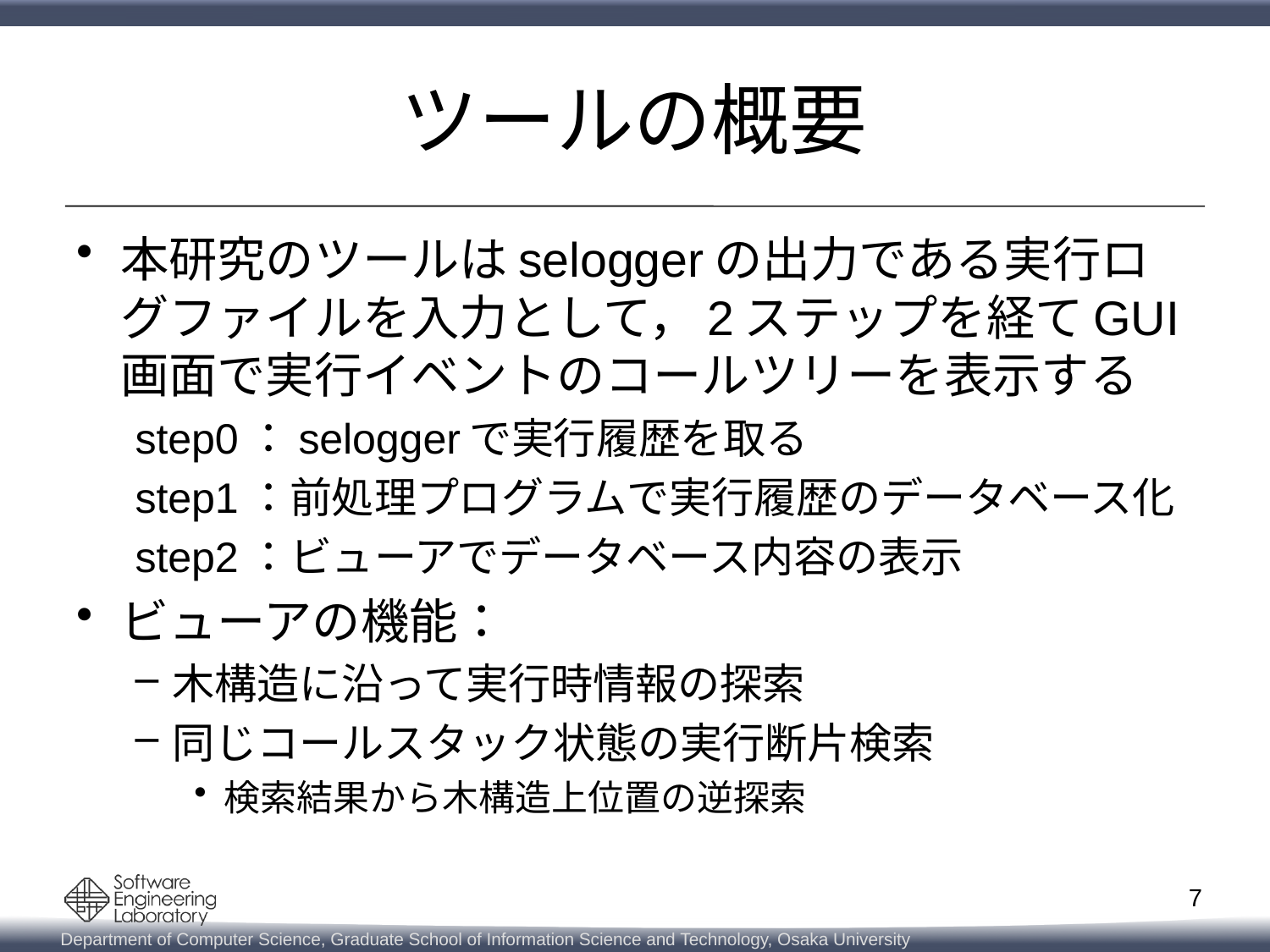

# ツールの概要
本研究のツールはseloggerの出力である実行ログファイルを入力として，2ステップを経てGUI画面で実行イベントのコールツリーを表示する
step0：seloggerで実行履歴を取る
step1：前処理プログラムで実行履歴のデータベース化
step2：ビューアでデータベース内容の表示
ビューアの機能：
木構造に沿って実行時情報の探索
同じコールスタック状態の実行断片検索
検索結果から木構造上位置の逆探索

7